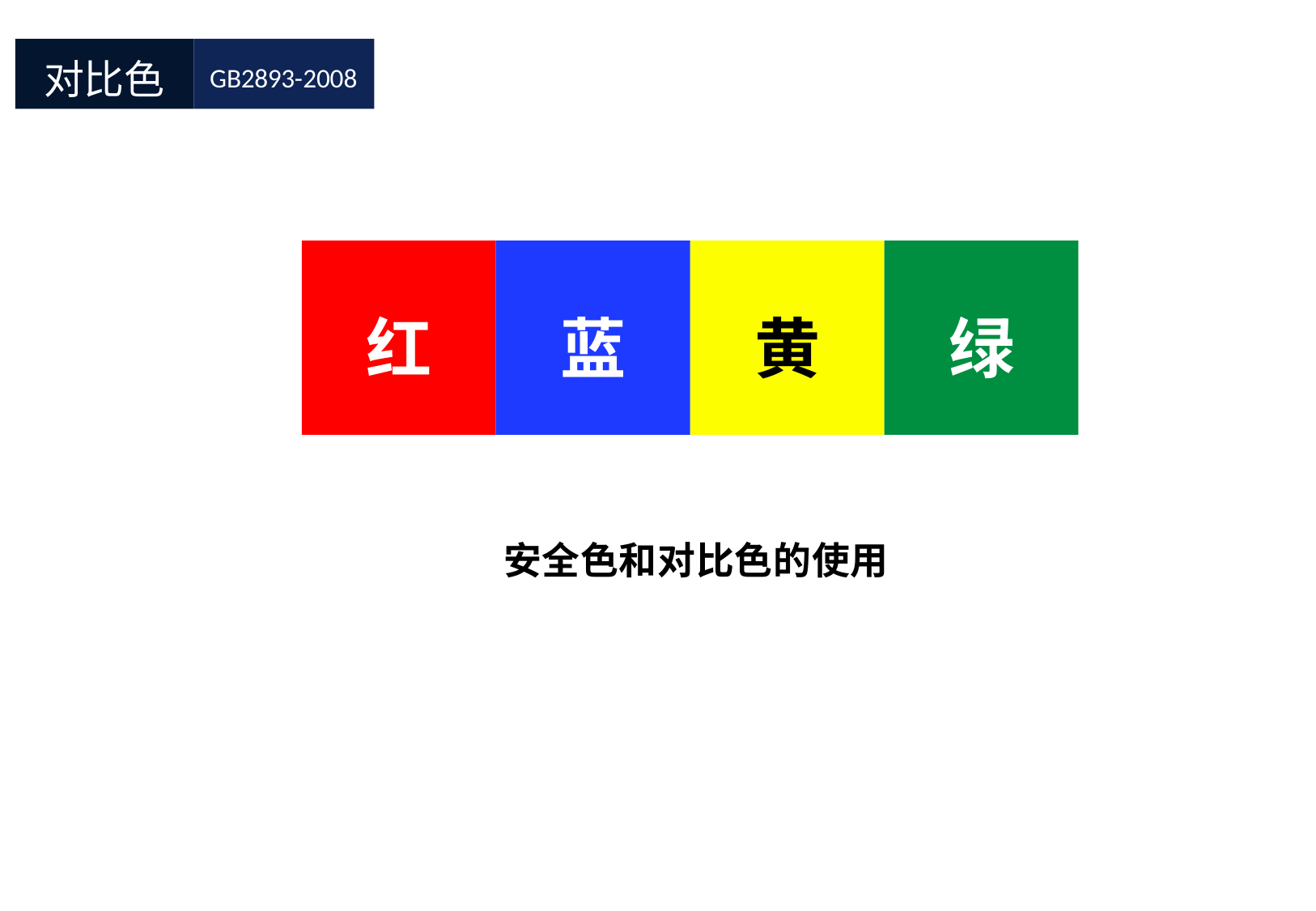

对比色
GB2893-2008

红
蓝
黄
绿
安全色和对比色的使用